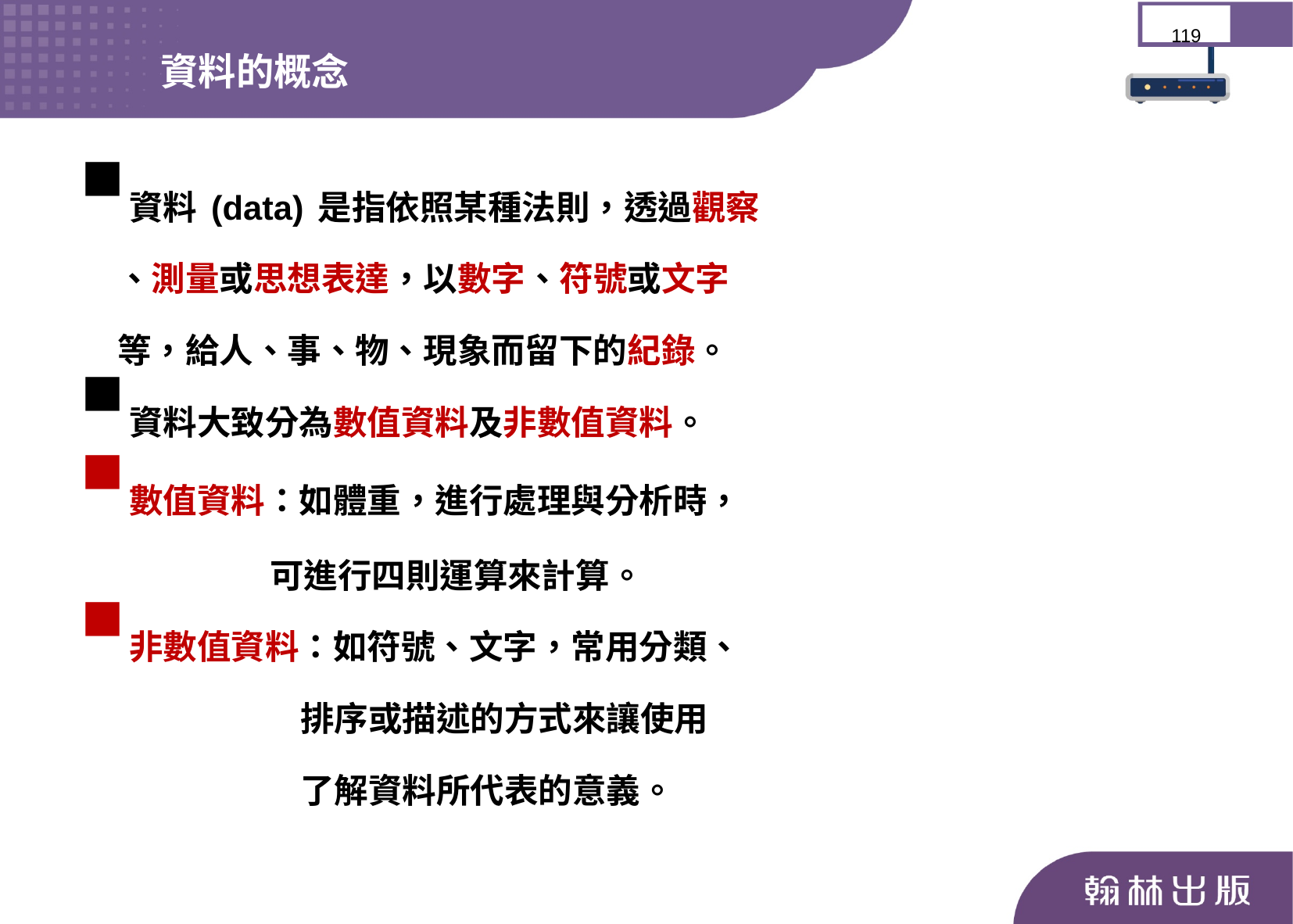

資料的概念

119
資料(data)是指依照某種法則，透過觀察
   、測量或思想表達，以數字、符號或文字
   等，給人、事、物、現象而留下的紀錄。
資料大致分為數值資料及非數值資料。
數值資料：如體重，進行處理與分析時，
                       可進行四則運算來計算。
非數值資料：如符號、文字，常用分類、
                           排序或描述的方式來讓使用
                           了解資料所代表的意義。